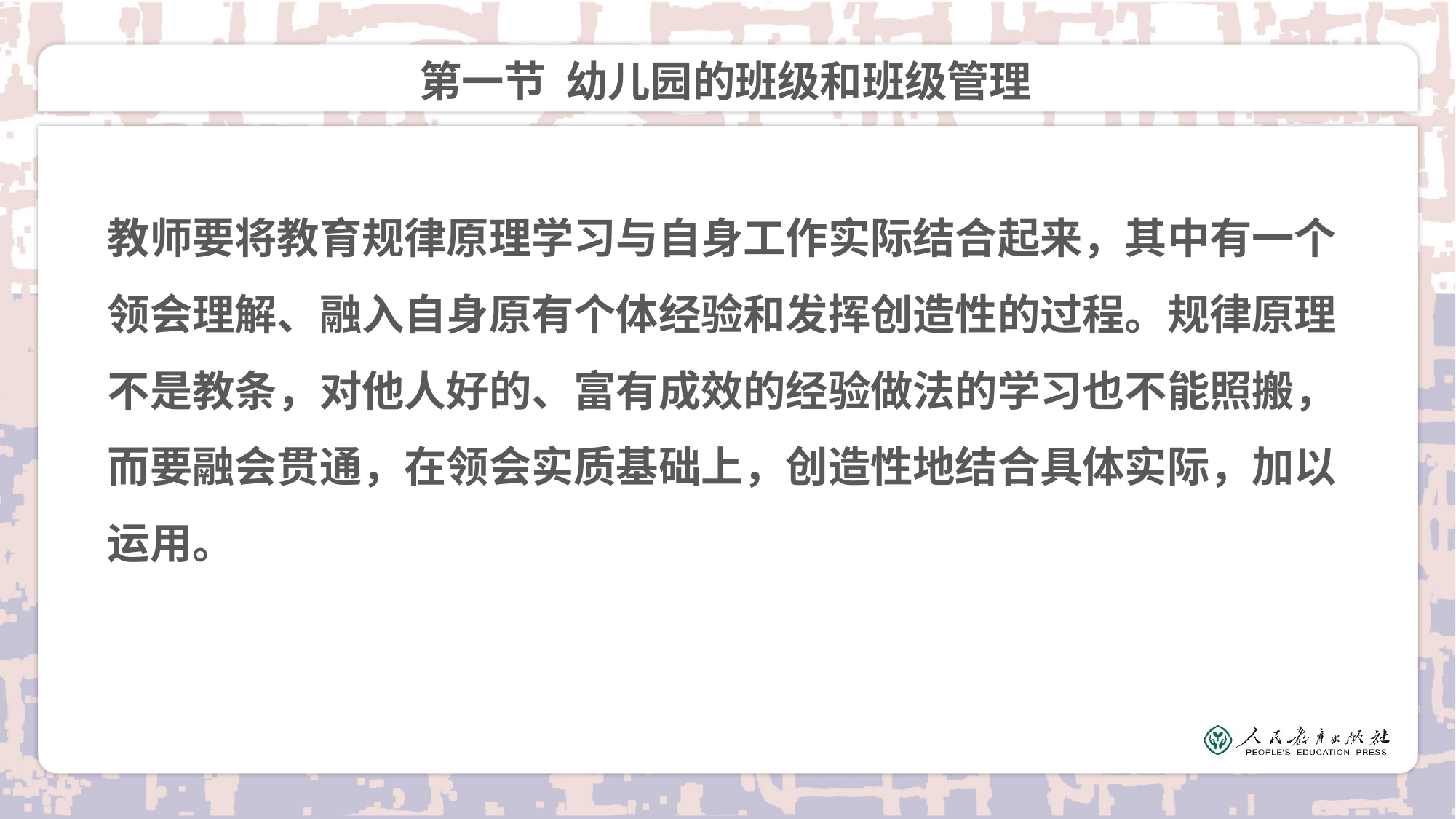

# 第一节  幼儿园的班级和班级管理
教师要将教育规律原理学习与自身工作实际结合起来，其中有一个领会理解、融入自身原有个体经验和发挥创造性的过程。规律原理不是教条，对他人好的、富有成效的经验做法的学习也不能照搬，而要融会贯通，在领会实质基础上，创造性地结合具体实际，加以运用。